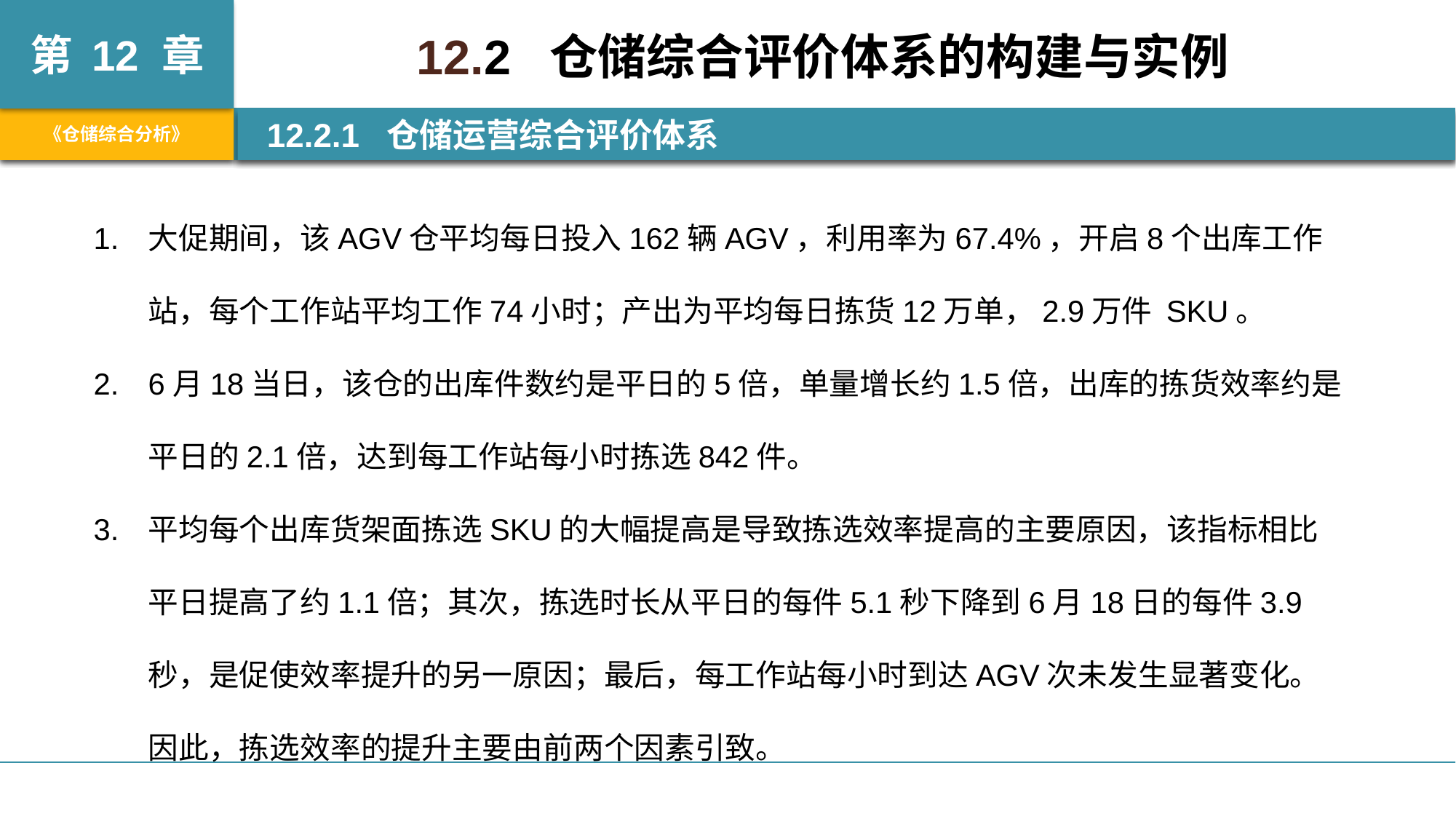

12.2  仓储综合评价体系的构建与实例
  12.2.1  仓储运营综合评价体系
大促期间，该AGV仓平均每日投入162辆AGV，利用率为67.4%，开启8个出库工作站，每个工作站平均工作74小时；产出为平均每日拣货12万单，2.9万件 SKU。
6月18当日，该仓的出库件数约是平日的5倍，单量增长约1.5倍，出库的拣货效率约是平日的2.1倍，达到每工作站每小时拣选842件。
平均每个出库货架面拣选SKU的大幅提高是导致拣选效率提高的主要原因，该指标相比平日提高了约1.1倍；其次，拣选时长从平日的每件5.1秒下降到6月18日的每件3.9秒，是促使效率提升的另一原因；最后，每工作站每小时到达AGV次未发生显著变化。因此，拣选效率的提升主要由前两个因素引致。